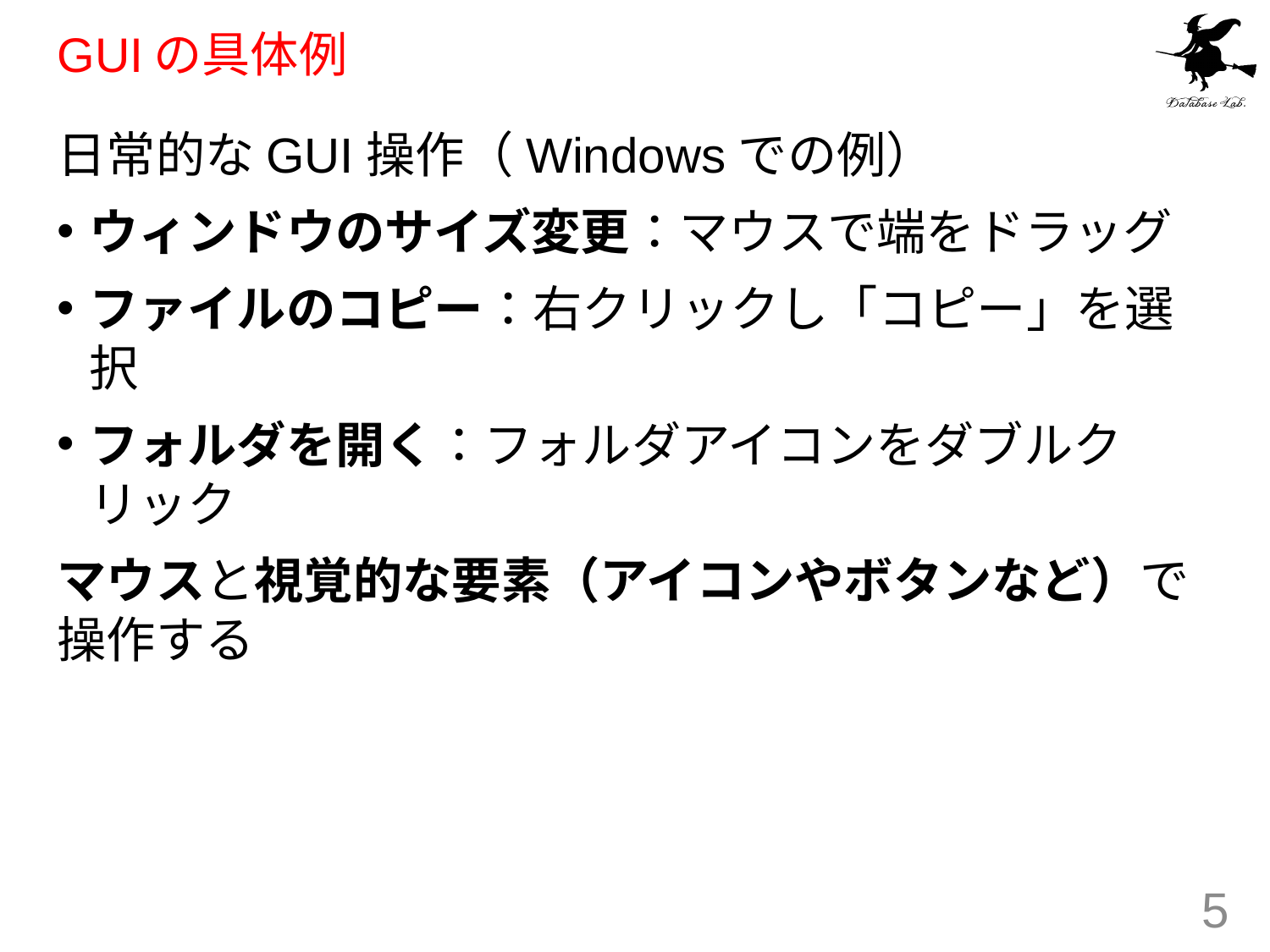

# GUIの具体例
日常的なGUI操作（Windowsでの例）
ウィンドウのサイズ変更：マウスで端をドラッグ
ファイルのコピー：右クリックし「コピー」を選択
フォルダを開く：フォルダアイコンをダブルクリック
マウスと視覚的な要素（アイコンやボタンなど）で操作する

5